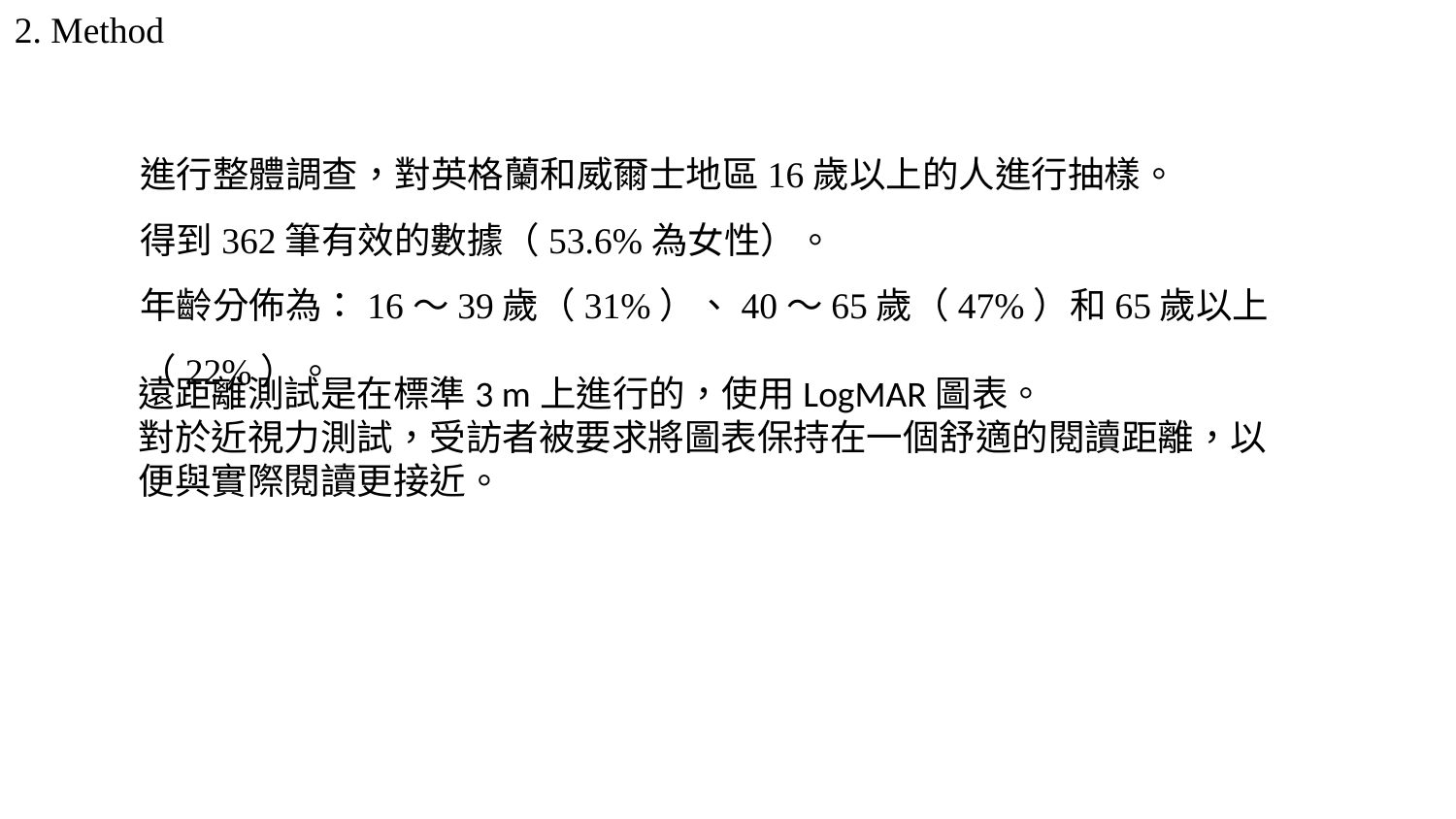

2. Method
進行整體調查，對英格蘭和威爾士地區16歲以上的人進行抽樣。
得到362筆有效的數據（53.6%為女性）。
年齡分佈為：16～39歲（31%）、40～65歲（47%）和65歲以上（22%）。
遠距離測試是在標準3 m上進行的，使用LogMAR圖表。
對於近視力測試，受訪者被要求將圖表保持在一個舒適的閱讀距離，以便與實際閱讀更接近。